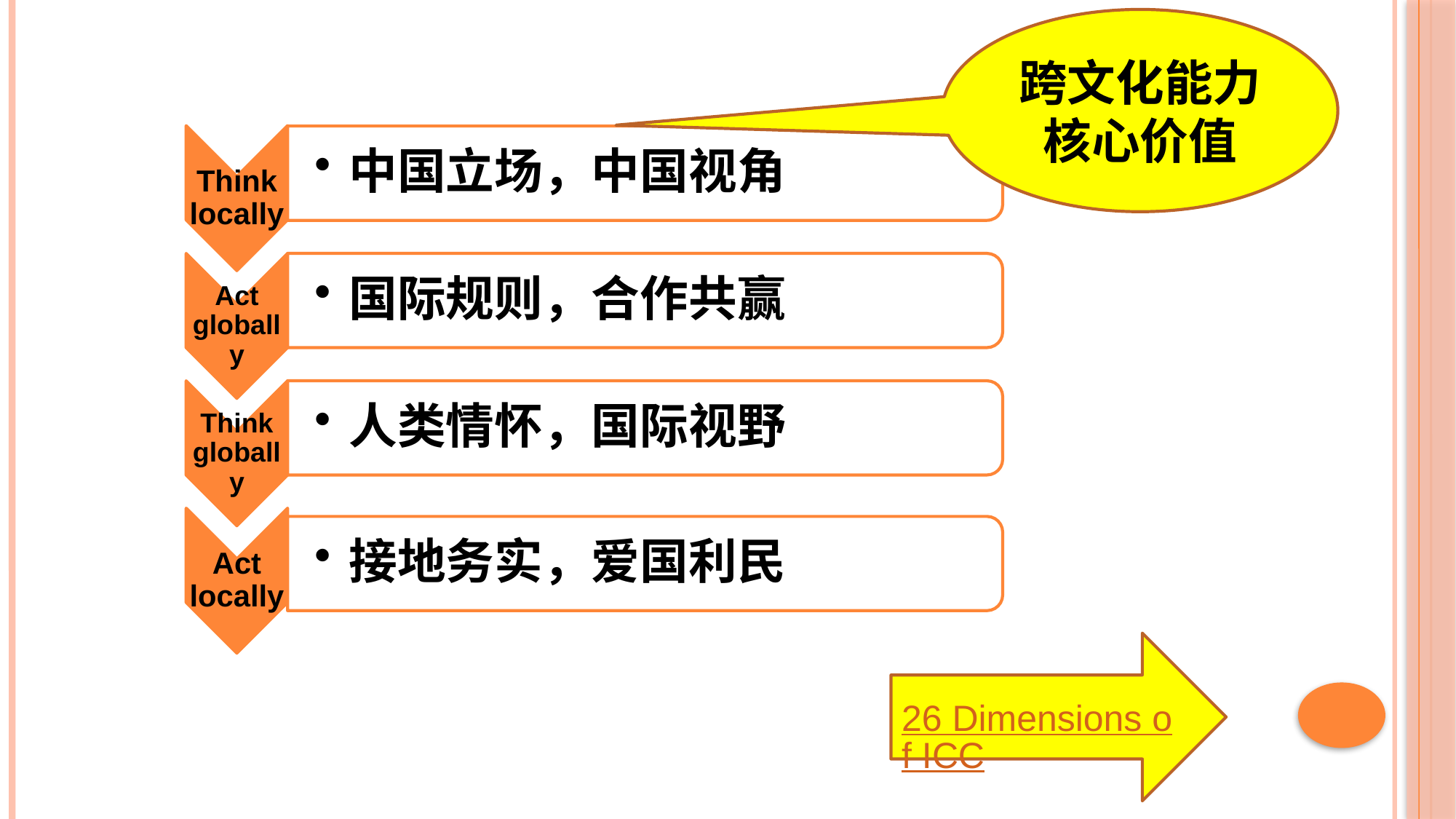

跨文化能力核心价值
Think locally
中国立场，中国视角
Act globally
国际规则，合作共赢
Think globally
人类情怀，国际视野
Act locally
接地务实，爱国利民
26 Dimensions of ICC